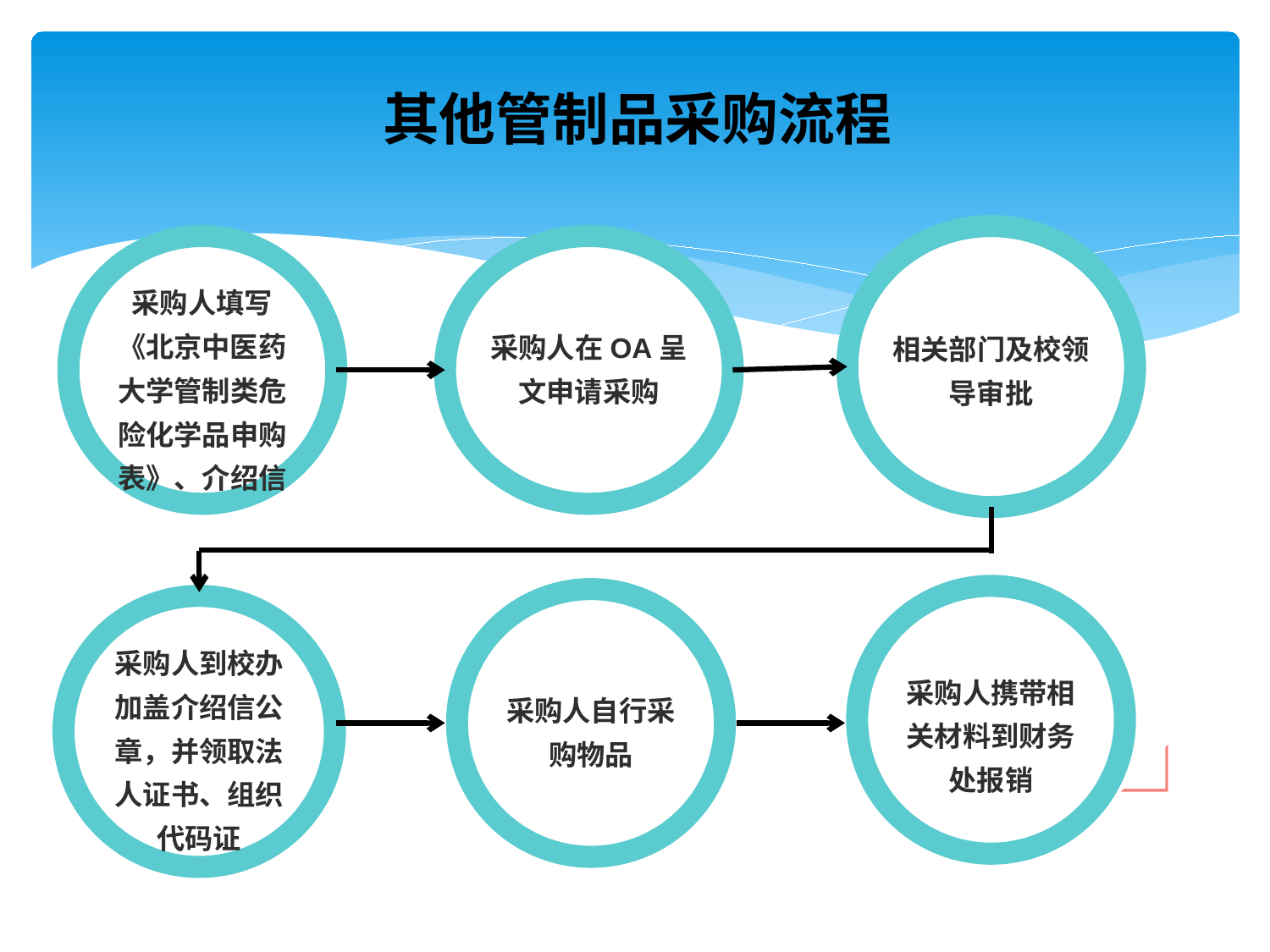

其他管制品采购流程
相关部门及校领导审批

采购人填写《北京中医药大学管制类危险化学品申购表》、介绍信
采购人在OA呈文申请采购

采购人携带相关材料到财务处报销
采购人自行采购物品
采购人到校办加盖介绍信公章，并领取法人证书、组织代码证